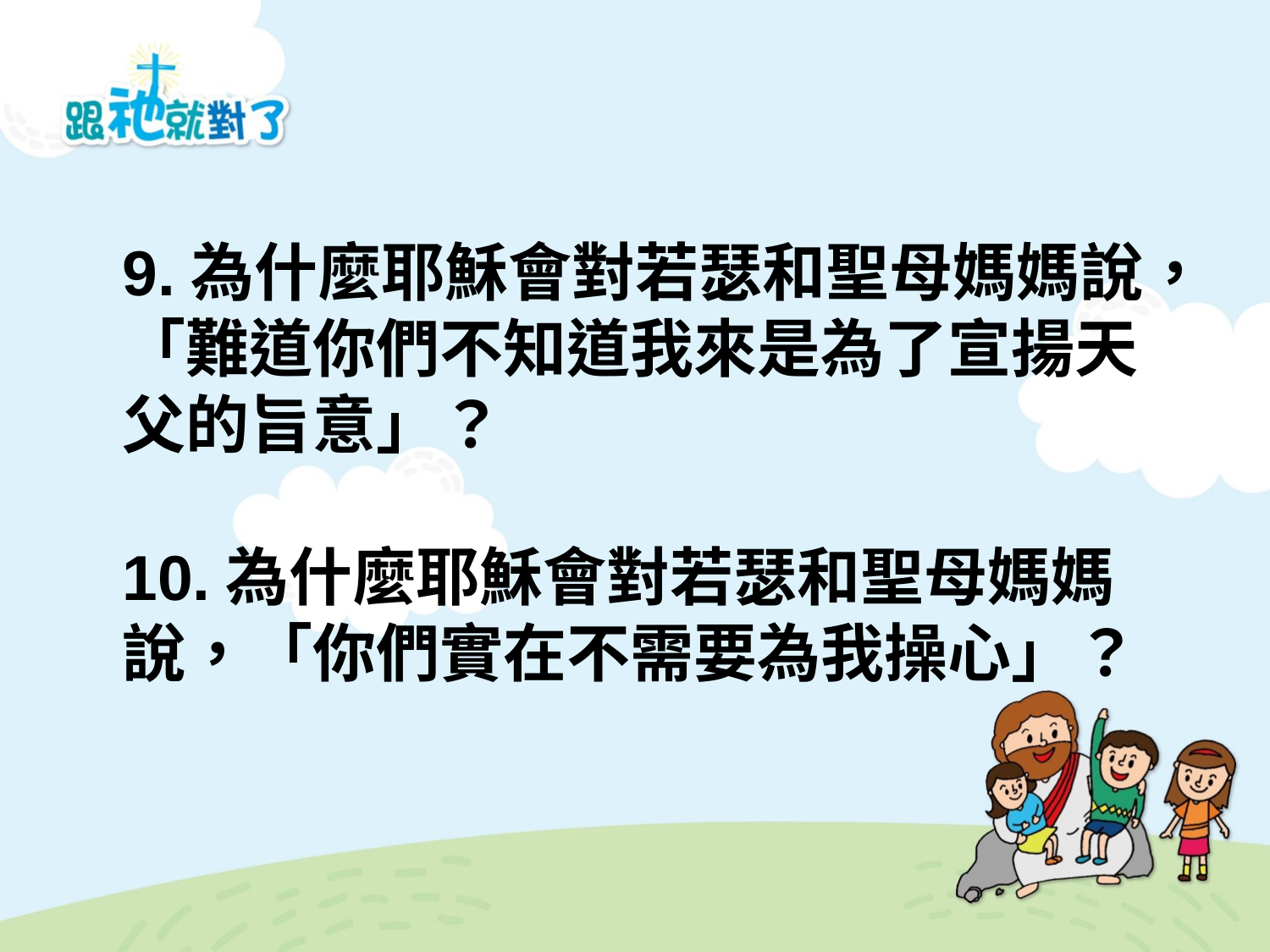

9.為什麼耶穌會對若瑟和聖母媽媽說，「難道你們不知道我來是為了宣揚天父的旨意」？

10.為什麼耶穌會對若瑟和聖母媽媽說，「你們實在不需要為我操心」？